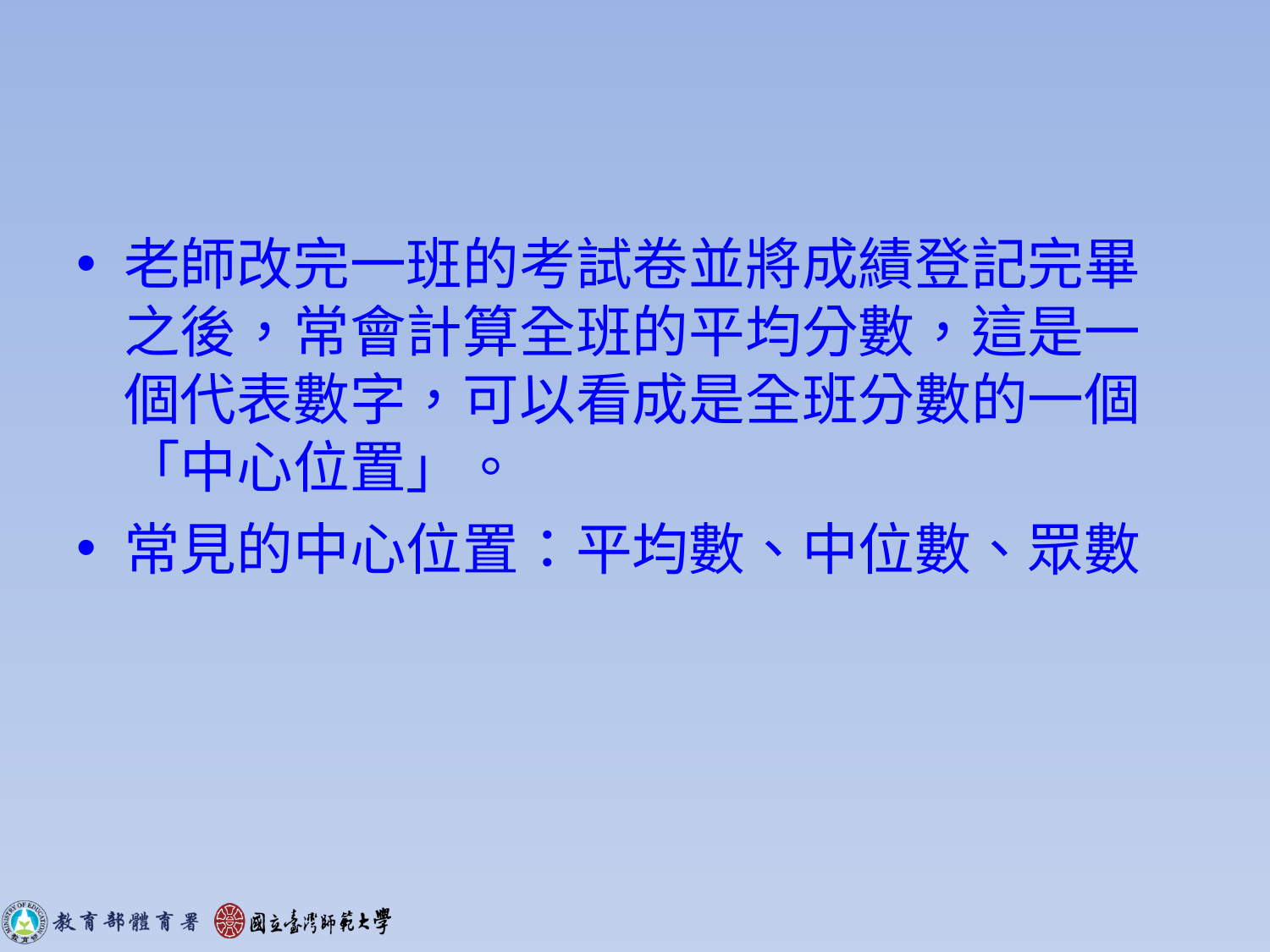

#
老師改完一班的考試卷並將成績登記完畢之後，常會計算全班的平均分數，這是一個代表數字，可以看成是全班分數的一個「中心位置」。
常見的中心位置：平均數、中位數、眾數